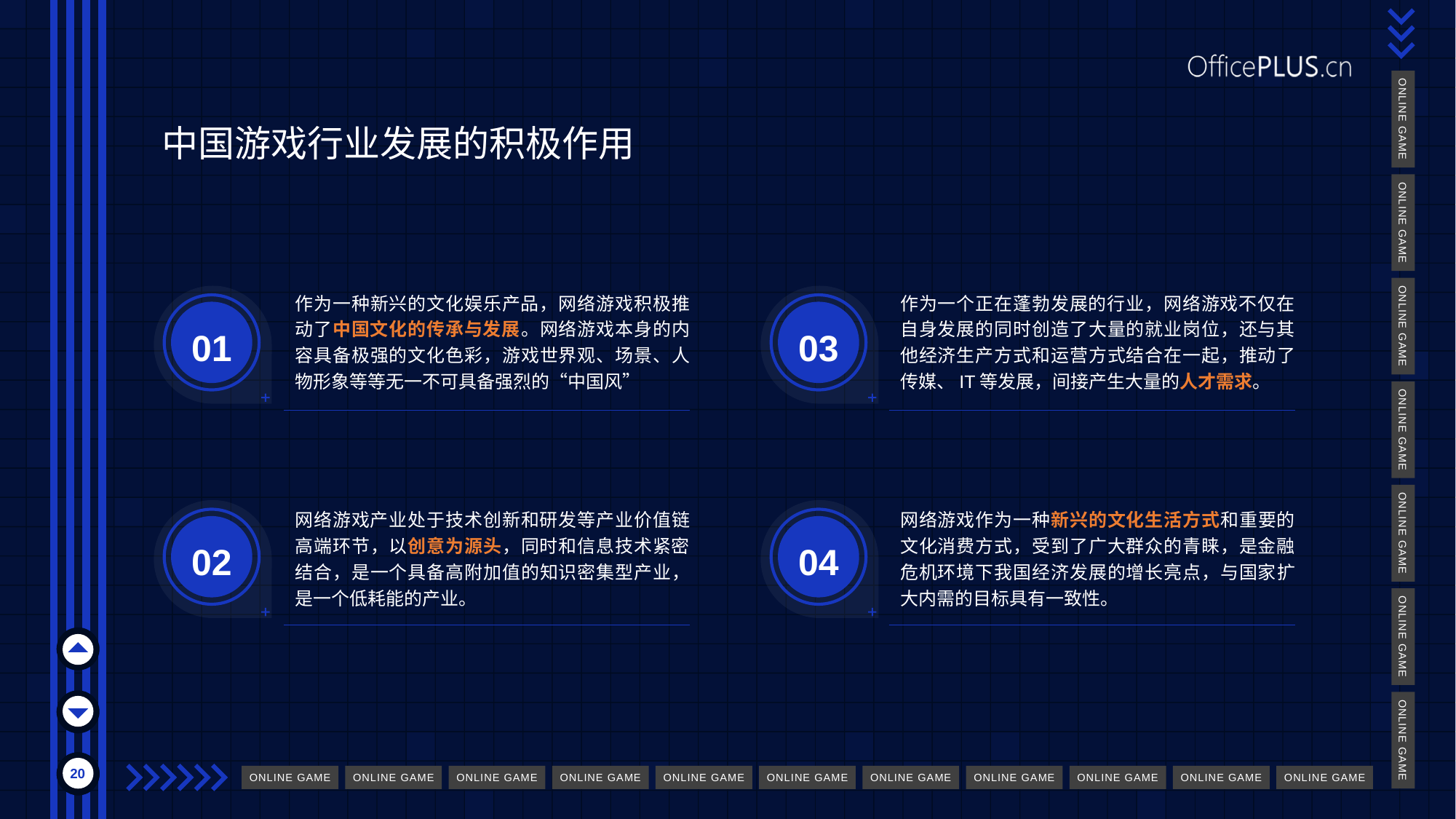

# 中国游戏行业发展的积极作用

01

03
作为一种新兴的文化娱乐产品，网络游戏积极推动了中国文化的传承与发展。网络游戏本身的内容具备极强的文化色彩，游戏世界观、场景、人物形象等等无一不可具备强烈的“中国风”
作为一个正在蓬勃发展的行业，网络游戏不仅在自身发展的同时创造了大量的就业岗位，还与其他经济生产方式和运营方式结合在一起，推动了传媒、IT等发展，间接产生大量的人才需求。

02

04
网络游戏产业处于技术创新和研发等产业价值链高端环节，以创意为源头，同时和信息技术紧密结合，是一个具备高附加值的知识密集型产业，是一个低耗能的产业。
网络游戏作为一种新兴的文化生活方式和重要的文化消费方式，受到了广大群众的青睐，是金融危机环境下我国经济发展的增长亮点，与国家扩大内需的目标具有一致性。